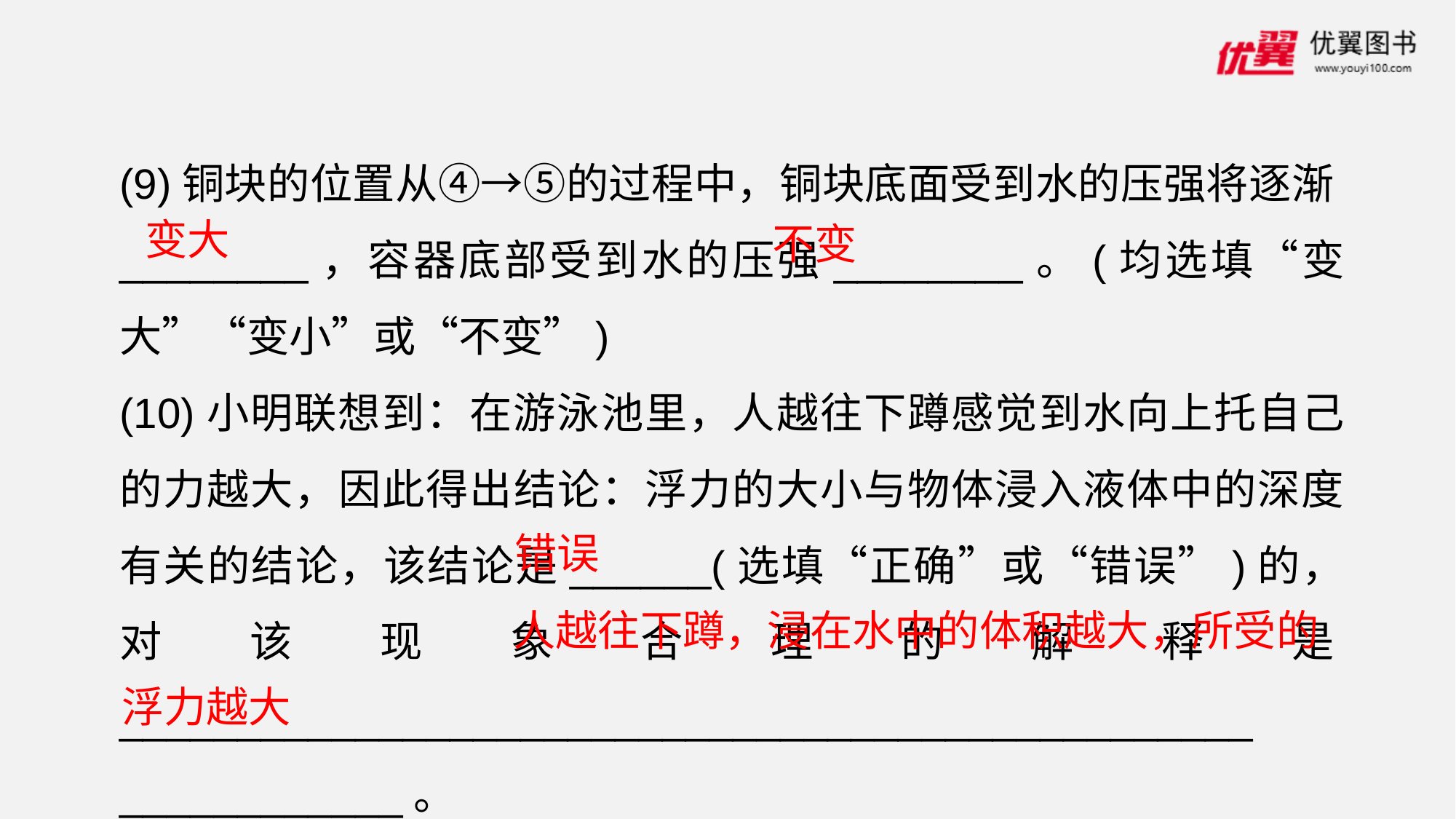

(9)铜块的位置从④→⑤的过程中，铜块底面受到水的压强将逐渐________，容器底部受到水的压强________。(均选填“变大”“变小”或“不变”)
(10)小明联想到：在游泳池里，人越往下蹲感觉到水向上托自己的力越大，因此得出结论：浮力的大小与物体浸入液体中的深度有关的结论，该结论是______(选填“正确”或“错误”)的，对该现象合理的解释是________________________________________________
____________。
变大
不变
错误
人越往下蹲，浸在水中的体积越大，所受的
浮力越大